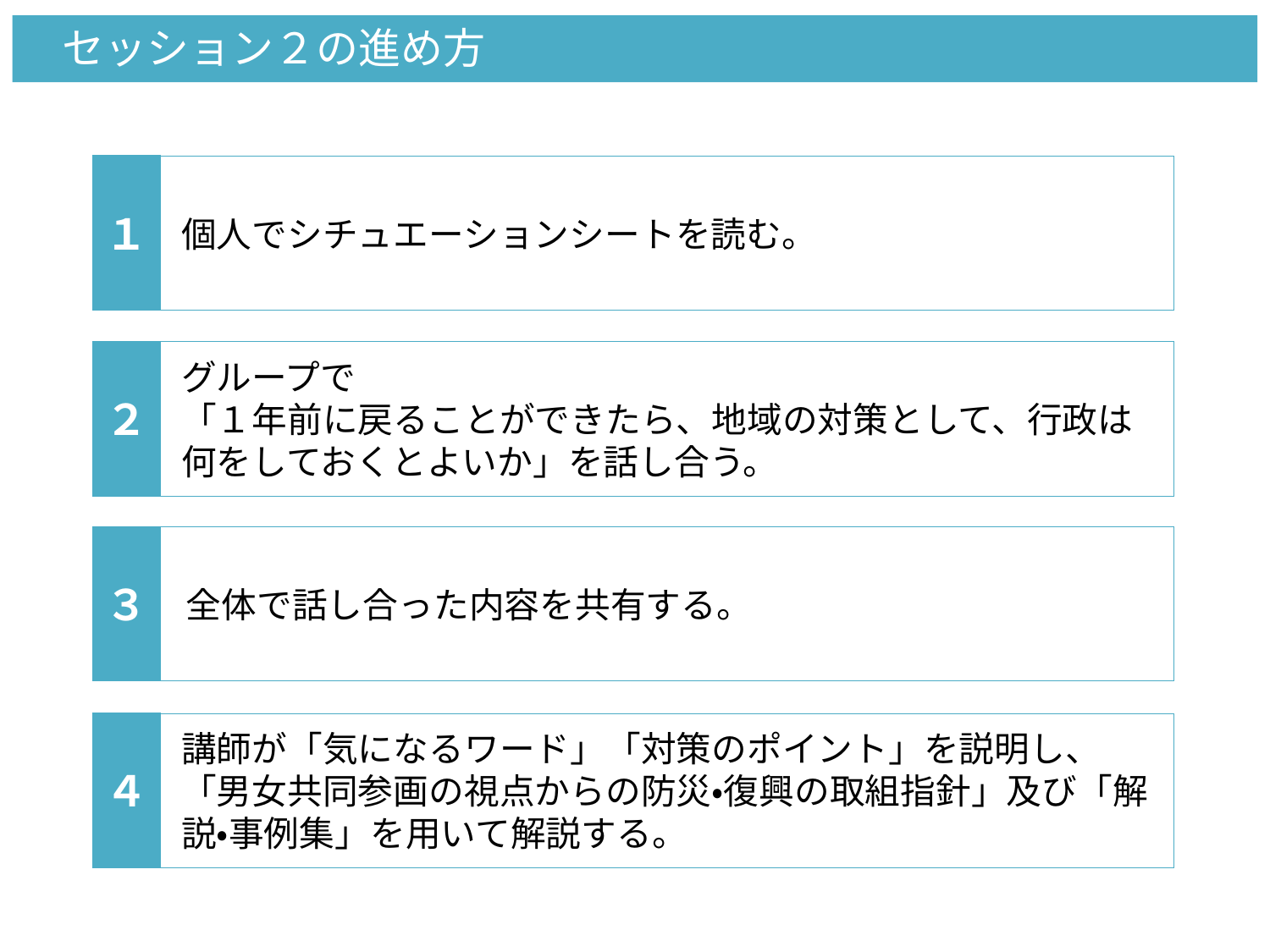

セッション２の進め方
１
個人でシチュエーションシートを読む。
２
グループで
「１年前に戻ることができたら、地域の対策として、行政は何をしておくとよいか」を話し合う。
３
全体で話し合った内容を共有する。
４
講師が「気になるワード」「対策のポイント」を説明し、「男女共同参画の視点からの防災・復興の取組指針」及び「解説・事例集」を用いて解説する。